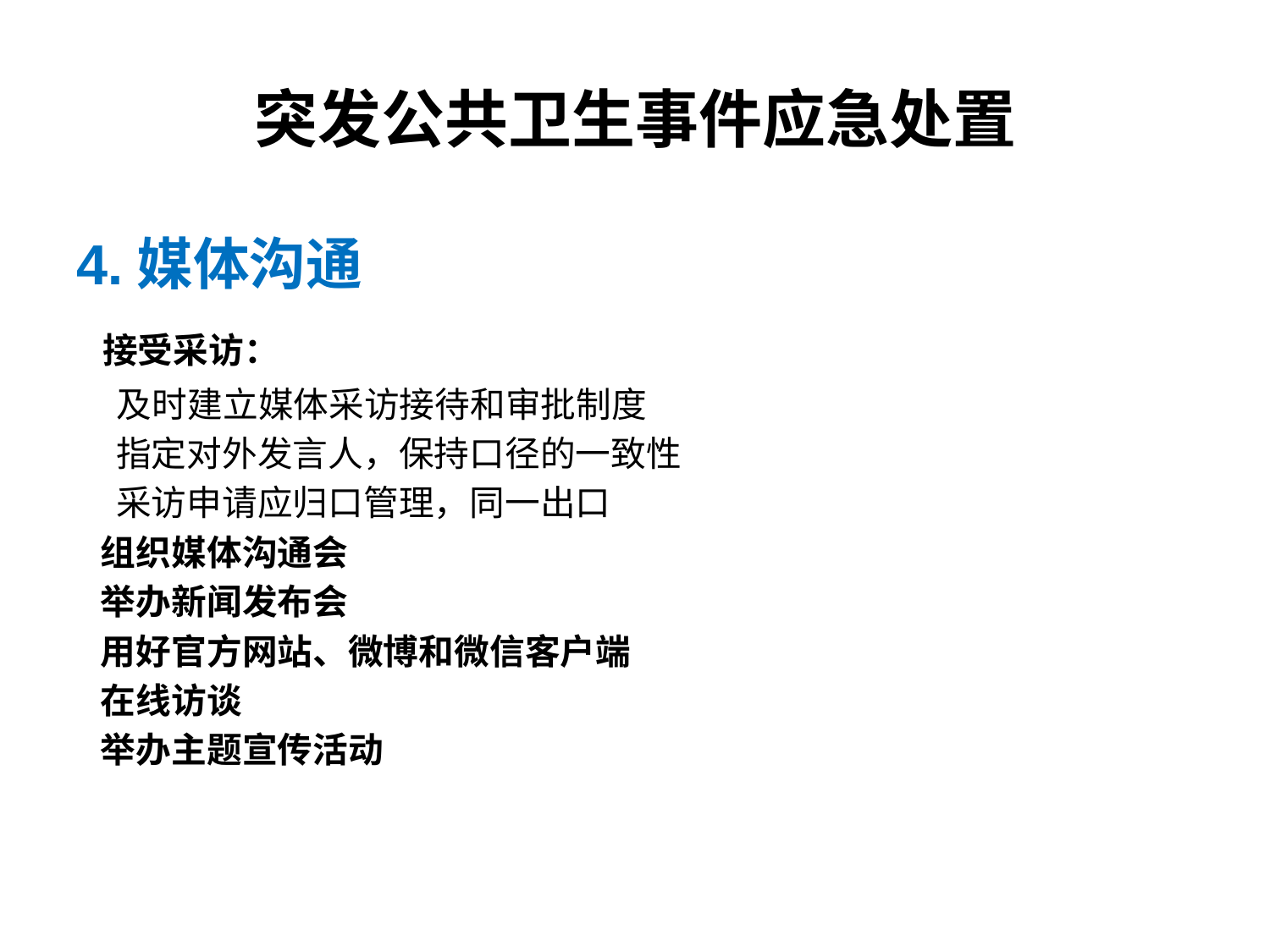

# 突发公共卫生事件应急处置
4.媒体沟通
 接受采访：
    及时建立媒体采访接待和审批制度
    指定对外发言人，保持口径的一致性
    采访申请应归口管理，同一出口
  组织媒体沟通会
  举办新闻发布会
  用好官方网站、微博和微信客户端
  在线访谈
  举办主题宣传活动